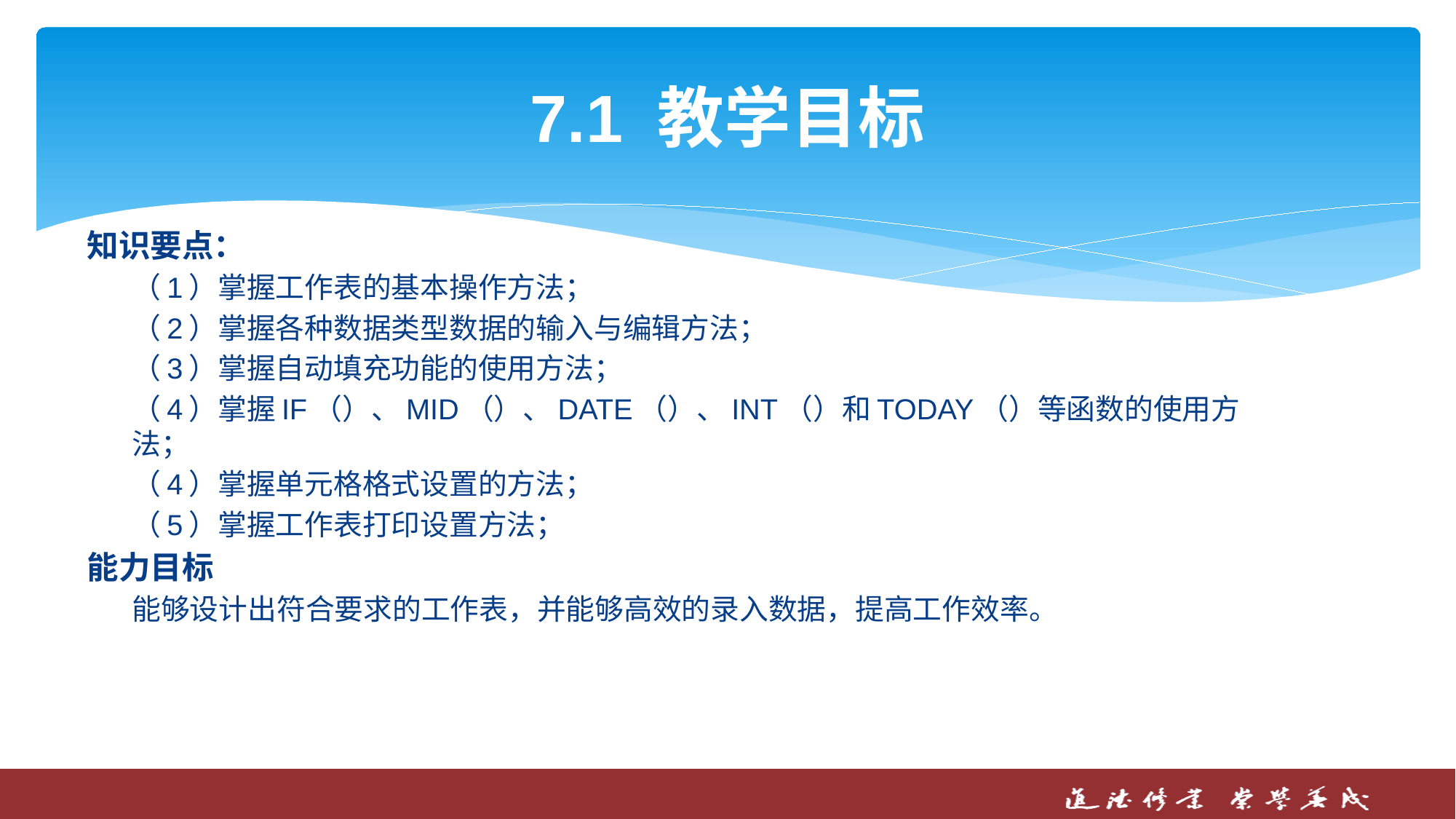

# 7.1 教学目标
知识要点：
（1）掌握工作表的基本操作方法；
（2）掌握各种数据类型数据的输入与编辑方法；
（3）掌握自动填充功能的使用方法；
（4）掌握IF（）、MID（）、DATE（）、INT（）和TODAY（）等函数的使用方法；
（4）掌握单元格格式设置的方法；
（5）掌握工作表打印设置方法；
能力目标
能够设计出符合要求的工作表，并能够高效的录入数据，提高工作效率。